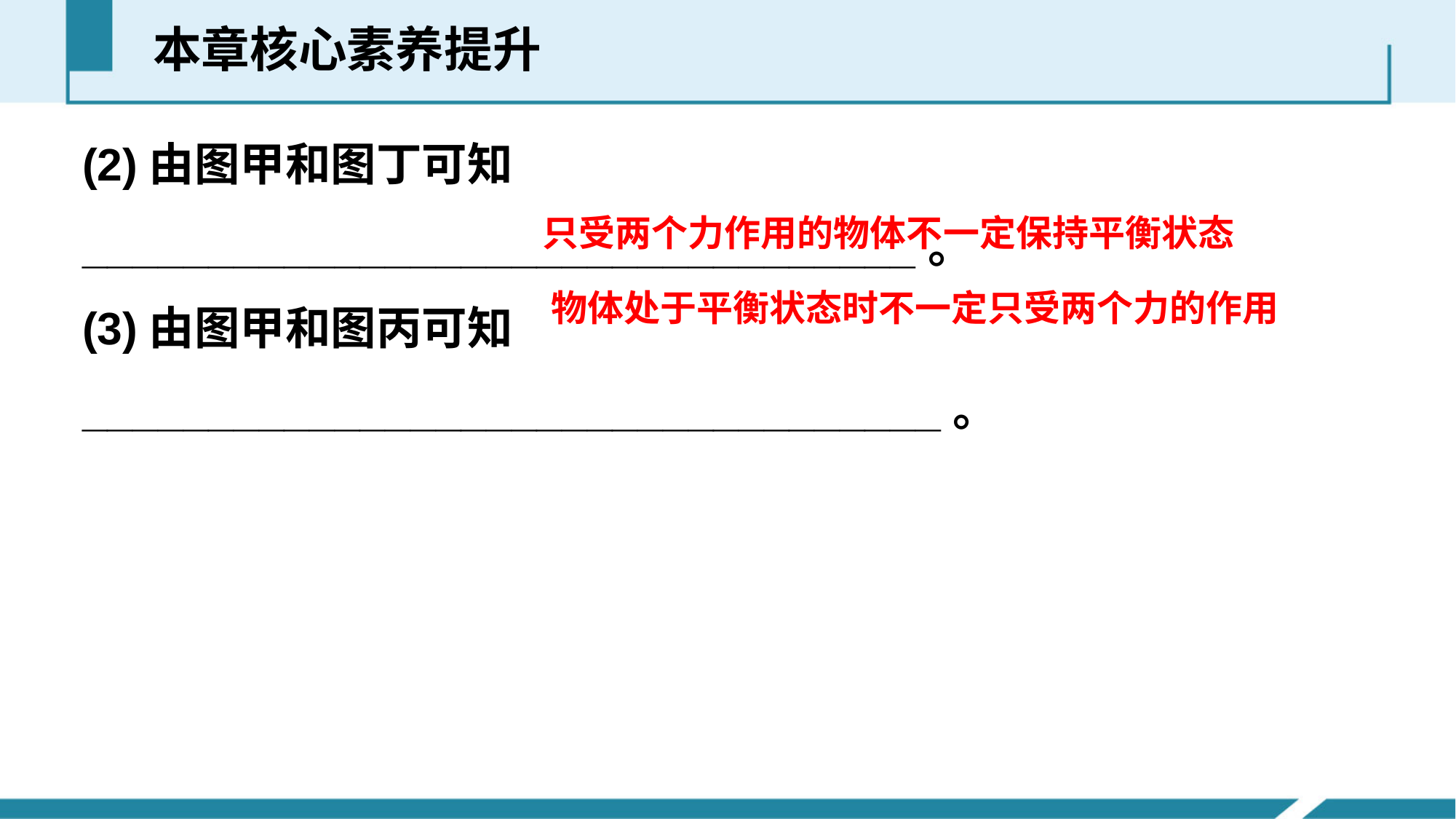

本章核心素养提升
(2)由图甲和图丁可知_________________________________。
(3)由图甲和图丙可知__________________________________。
只受两个力作用的物体不一定保持平衡状态
物体处于平衡状态时不一定只受两个力的作用